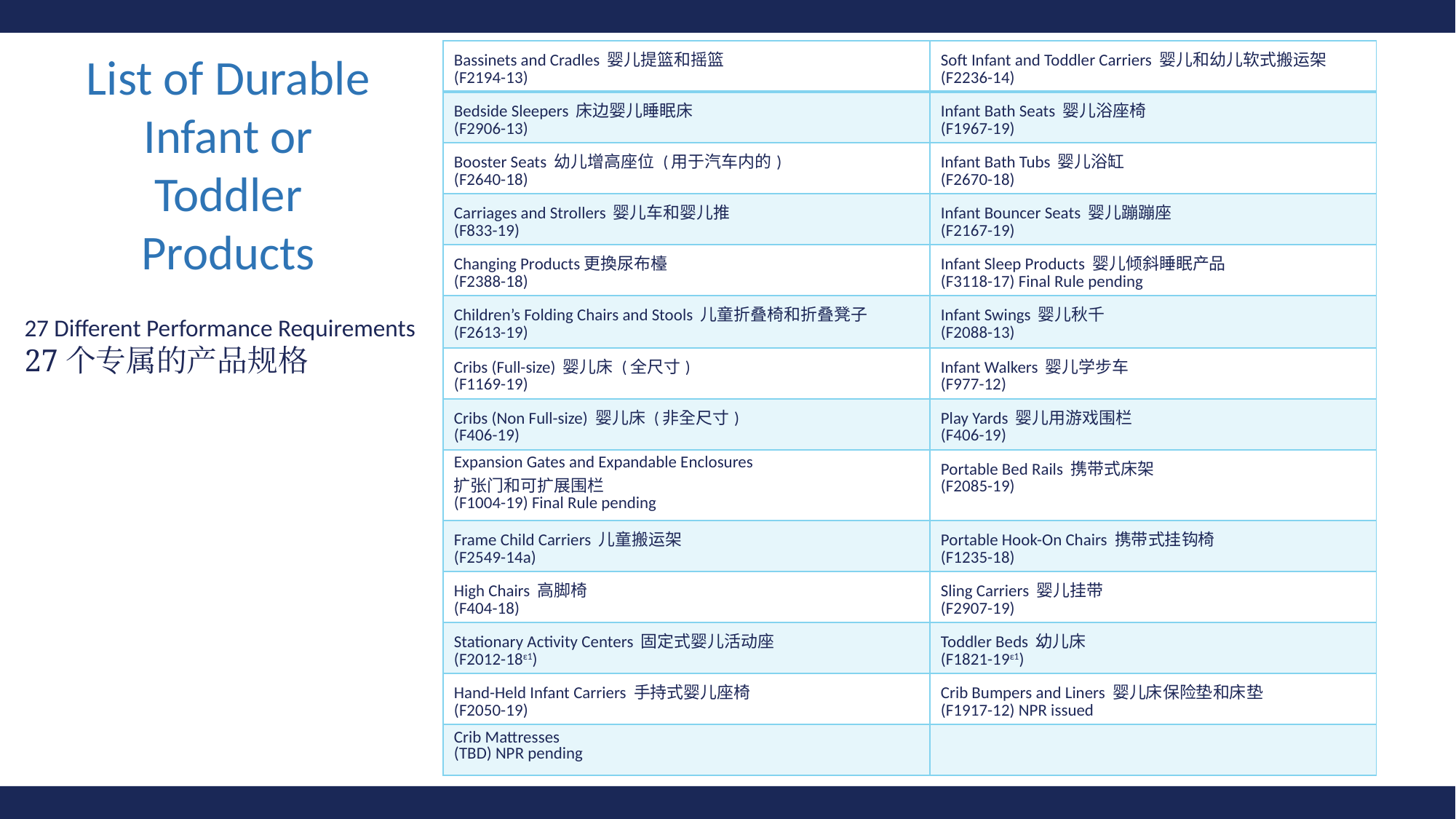

List of Durable Infant or Toddler Products
| Bassinets and Cradles 婴儿提篮和摇篮 (F2194-13) | Soft Infant and Toddler Carriers 婴儿和幼儿软式搬运架 (F2236-14) |
| --- | --- |
| Bedside Sleepers 床边婴儿睡眠床 (F2906-13) | Infant Bath Seats 婴儿浴座椅 (F1967-19) |
| Booster Seats 幼儿增高座位 (用于汽车内的) (F2640-18) | Infant Bath Tubs 婴儿浴缸 (F2670-18) |
| Carriages and Strollers 婴儿车和婴儿推 (F833-19) | Infant Bouncer Seats 婴儿蹦蹦座 (F2167-19) |
| Changing Products更換尿布檯 (F2388-18) | Infant Sleep Products 婴儿倾斜睡眠产品 (F3118-17) Final Rule pending |
| Children’s Folding Chairs and Stools 儿童折叠椅和折叠凳子 (F2613-19) | Infant Swings 婴儿秋千 (F2088-13) |
| Cribs (Full-size) 婴儿床 (全尺寸) (F1169-19) | Infant Walkers 婴儿学步车 (F977-12) |
| Cribs (Non Full-size) 婴儿床 (非全尺寸) (F406-19) | Play Yards 婴儿用游戏围栏 (F406-19) |
| Expansion Gates and Expandable Enclosures 扩张门和可扩展围栏 (F1004-19) Final Rule pending | Portable Bed Rails 携带式床架 (F2085-19) |
| Frame Child Carriers 儿童搬运架 (F2549-14a) | Portable Hook-On Chairs 携带式挂钩椅 (F1235-18) |
| High Chairs 高脚椅 (F404-18) | Sling Carriers 婴儿挂带 (F2907-19) |
| Stationary Activity Centers 固定式婴儿活动座 (F2012-18ε1) | Toddler Beds 幼儿床 (F1821-19ε1) |
| Hand-Held Infant Carriers 手持式婴儿座椅 (F2050-19) | Crib Bumpers and Liners 婴儿床保险垫和床垫 (F1917-12) NPR issued |
| Crib Mattresses (TBD) NPR pending |  |
27 Different Performance Requirements
27个专属的产品规格